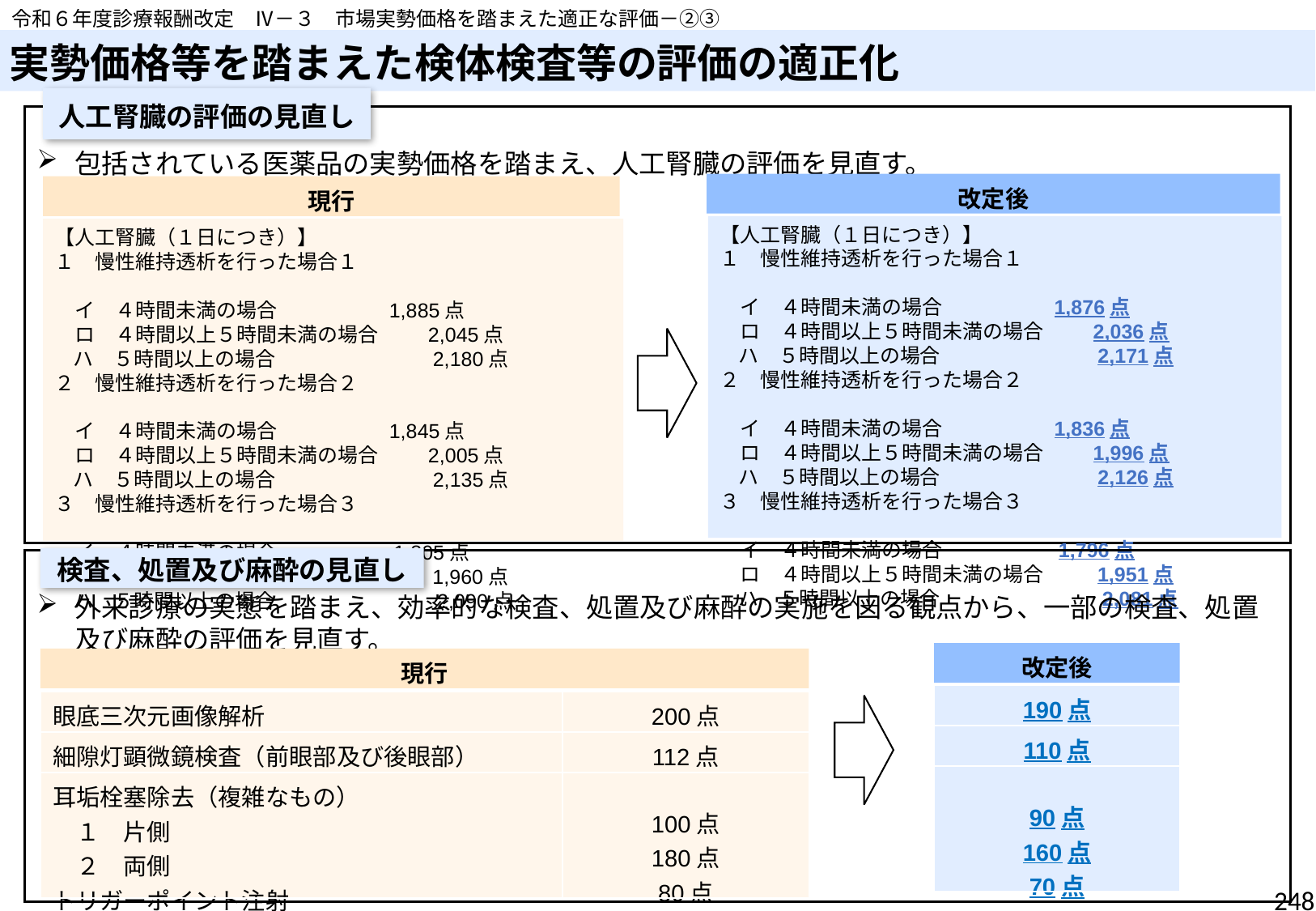

令和６年度診療報酬改定　Ⅳ－３　市場実勢価格を踏まえた適正な評価－②③
# 実勢価格等を踏まえた検体検査等の評価の適正化
人工腎臓の評価の見直し

包括されている医薬品の実勢価格を踏まえ、人工腎臓の評価を見直す。

改定後
現行
【人工腎臓（１日につき）】
１　慢性維持透析を行った場合１
　イ　４時間未満の場合                        1,876点
　ロ　４時間以上５時間未満の場合          2,036点
   ハ　５時間以上の場合　　　　　　       2,171点
２　慢性維持透析を行った場合２
　イ　４時間未満の場合                        1,836点
　ロ　４時間以上５時間未満の場合          1,996点
   ハ　５時間以上の場合　　　　　　       2,126点
３　慢性維持透析を行った場合３
　イ　４時間未満の場合                         1,796点
　ロ　４時間以上５時間未満の場合           1,951点
   ハ　５時間以上の場合　　　　　　        2,081点

【人工腎臓（１日につき）】
１　慢性維持透析を行った場合１
　イ　４時間未満の場合                        1,885点
　ロ　４時間以上５時間未満の場合          2,045点
   ハ　５時間以上の場合　　　　　　       2,180点
２　慢性維持透析を行った場合２
　イ　４時間未満の場合                        1,845点
　ロ　４時間以上５時間未満の場合          2,005点
   ハ　５時間以上の場合　　　　　　       2,135点
３　慢性維持透析を行った場合３
　イ　４時間未満の場合                         1,805点
　ロ　４時間以上５時間未満の場合           1,960点
   ハ　５時間以上の場合　　　　　　        2,090点

検査、処置及び麻酔の見直し

外来診療の実態を踏まえ、効率的な検査、処置及び麻酔の実施を図る観点から、一部の検査、処置及び麻酔の評価を見直す。
改定後
現行
| 190点 |
| --- |
| 110点 |
| 90点 160点 70点 |
| 眼底三次元画像解析 | 200点 |
| --- | --- |
| 細隙灯顕微鏡検査（前眼部及び後眼部） | 112点 |
| 耳垢栓塞除去（複雑なもの） 　１　片側 　２　両側 トリガーポイント注射 | 100点 180点 80点 |

248